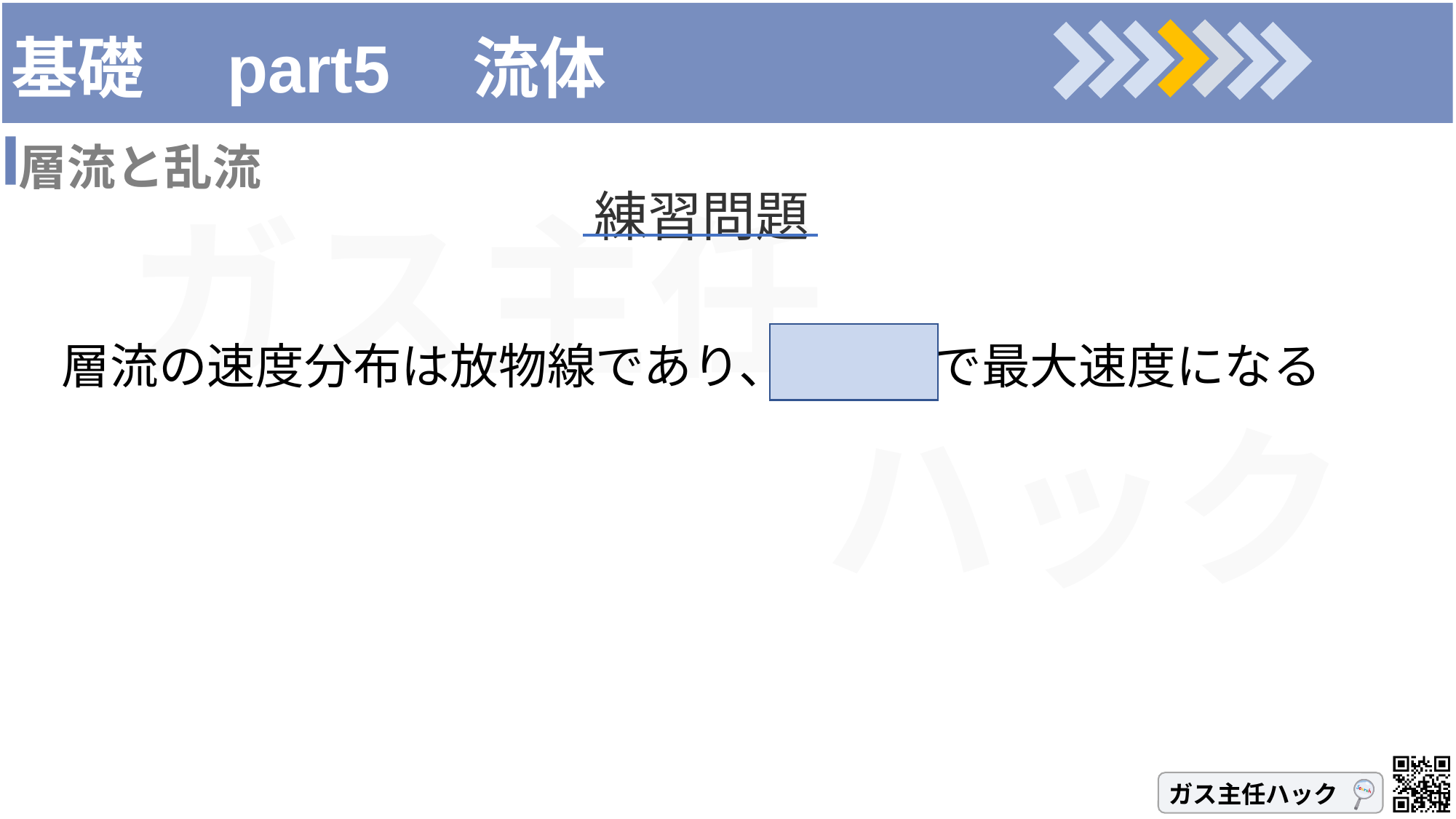

# 基礎　part5　流体

層流と乱流

練習問題

層流の速度分布は放物線であり、管中心で最大速度になる